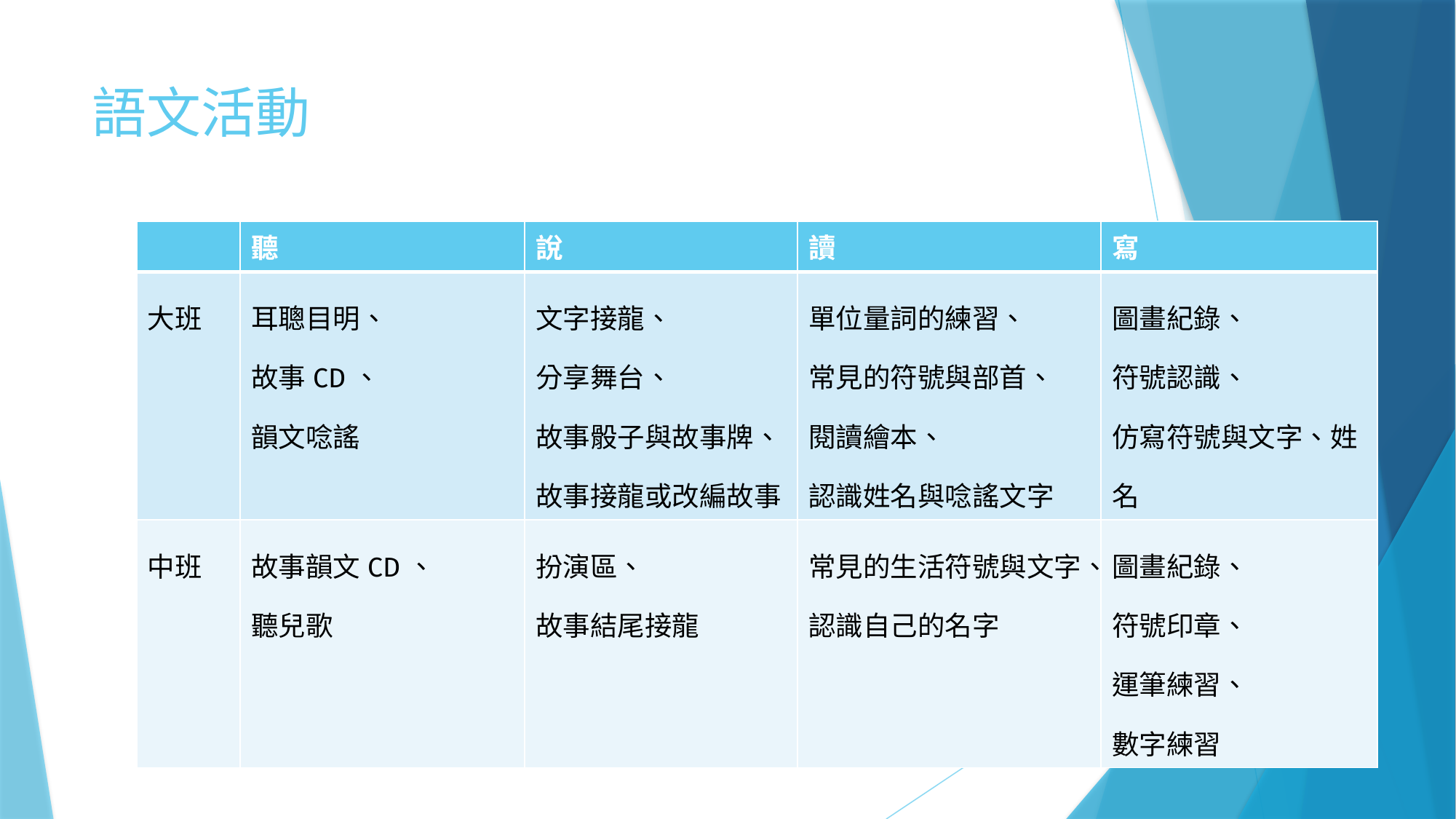

# 語文活動
|  | 聽 | 說 | 讀 | 寫 |
| --- | --- | --- | --- | --- |
| 大班 | 耳聰目明、 故事CD、 韻文唸謠 | 文字接龍、 分享舞台、 故事骰子與故事牌、故事接龍或改編故事 | 單位量詞的練習、 常見的符號與部首、 閱讀繪本、 認識姓名與唸謠文字 | 圖畫紀錄、 符號認識、 仿寫符號與文字、姓名 |
| 中班 | 故事韻文CD、 聽兒歌 | 扮演區、 故事結尾接龍 | 常見的生活符號與文字、認識自己的名字 | 圖畫紀錄、 符號印章、 運筆練習、 數字練習 |